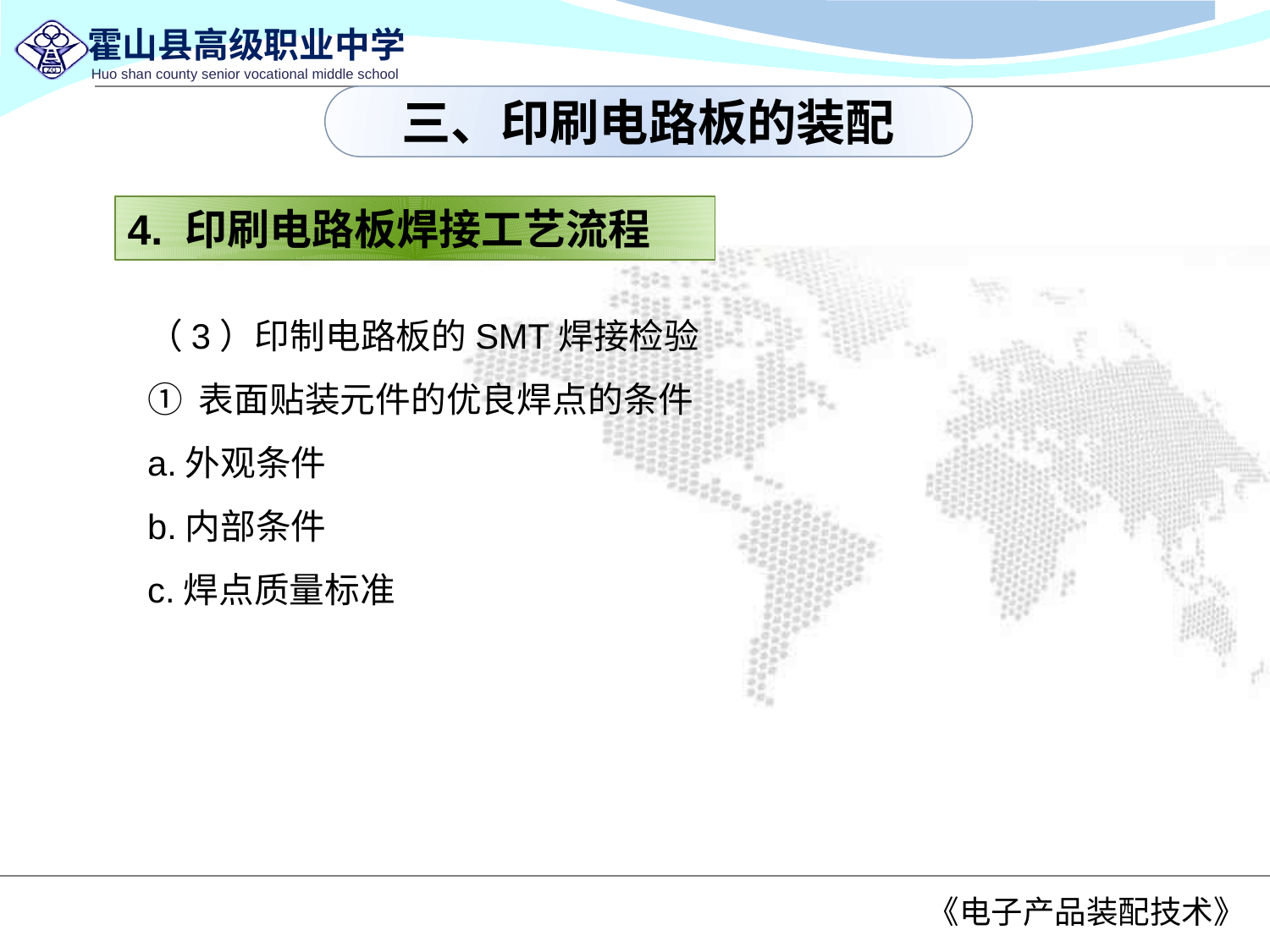

三、印刷电路板的装配
4. 印刷电路板焊接工艺流程
（3）印制电路板的SMT焊接检验
① 表面贴装元件的优良焊点的条件
a.外观条件
b.内部条件
c.焊点质量标准